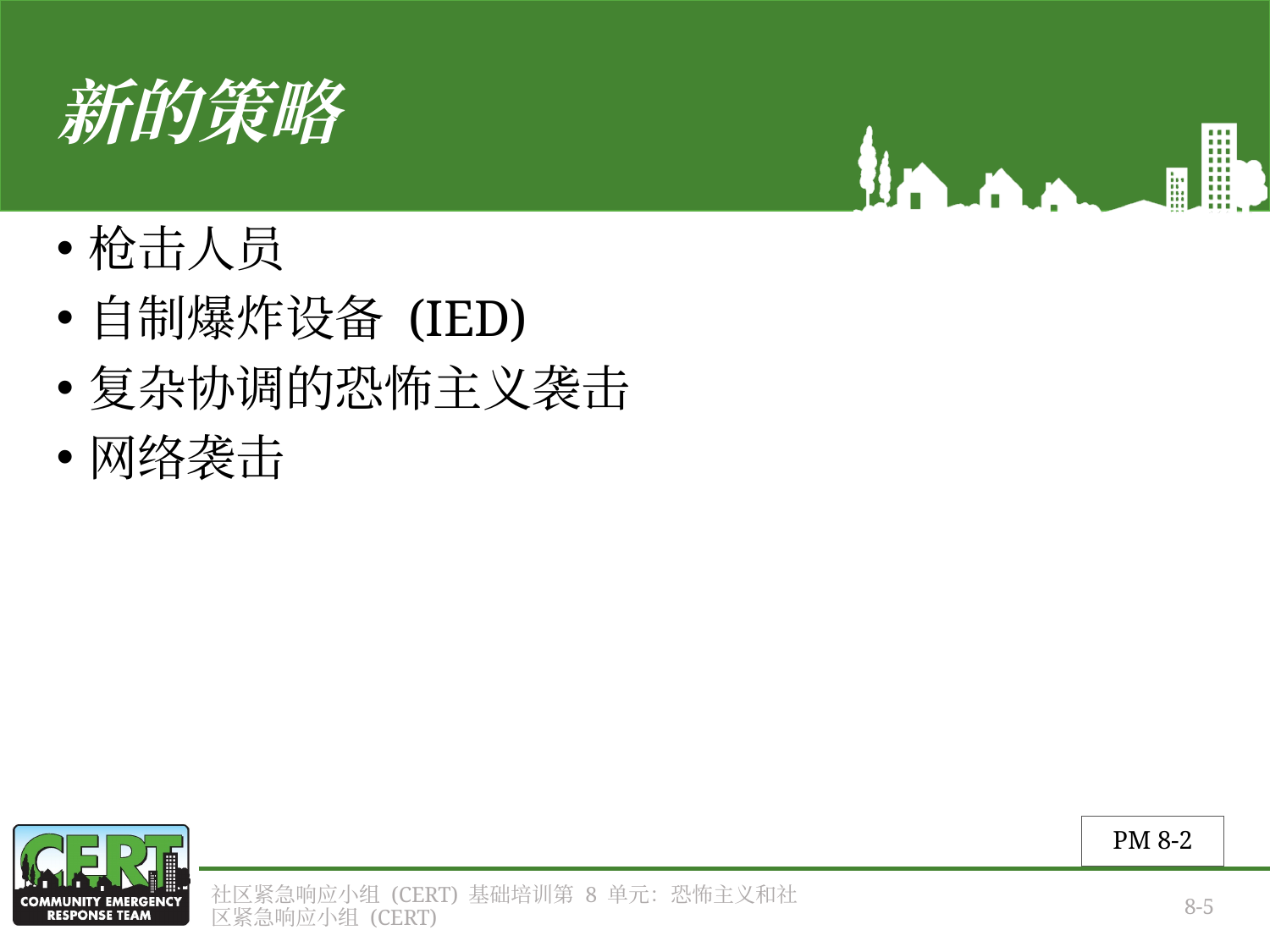

# 新的策略
枪击人员
自制爆炸设备 (IED)
复杂协调的恐怖主义袭击
网络袭击
PM 8-2
社区紧急响应小组 (CERT) 基础培训第 8 单元：恐怖主义和社区紧急响应小组 (CERT)
8-5